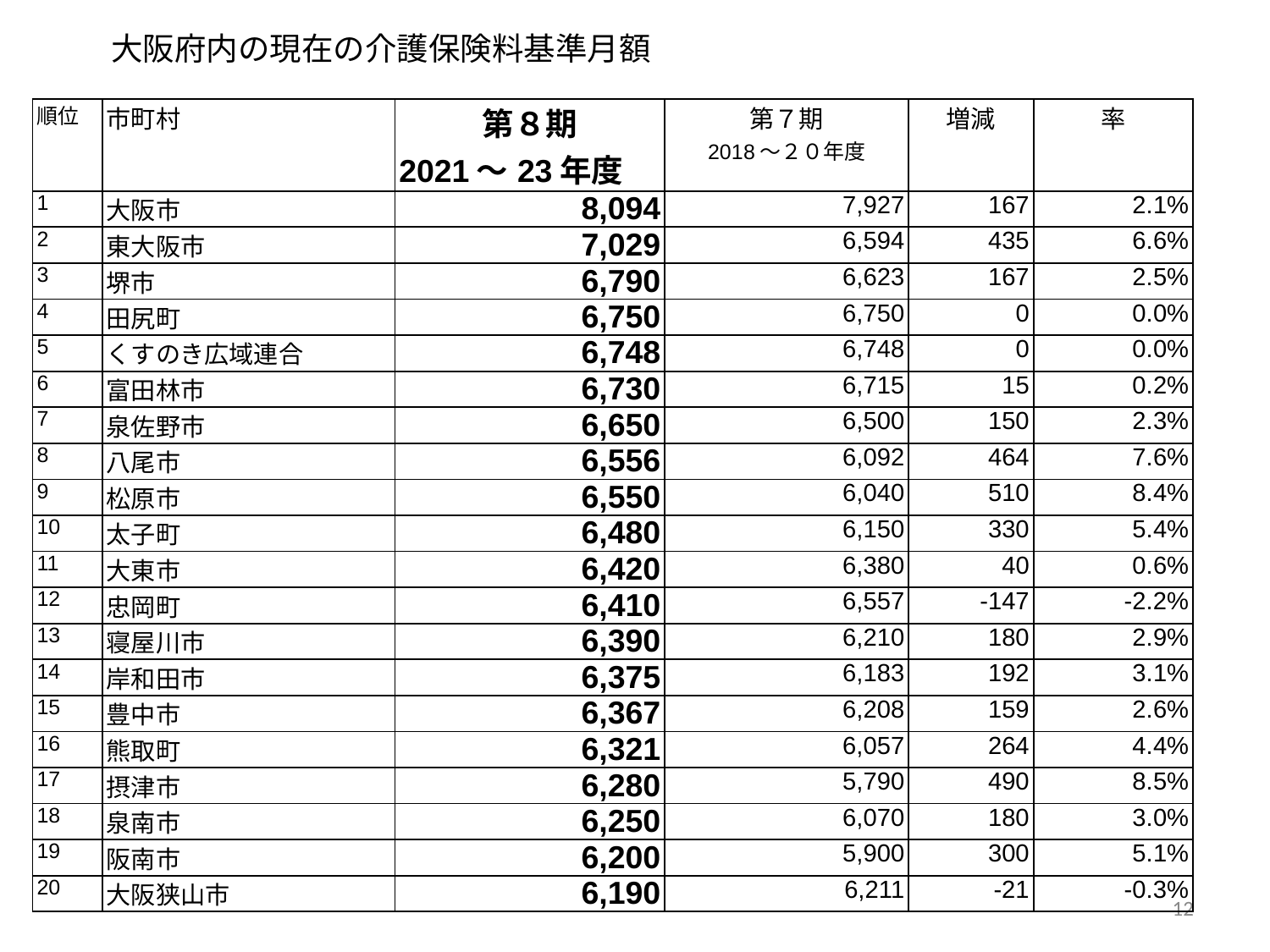

大阪府内の現在の介護保険料基準月額
| 順位 | 市町村 | 第８期 2021～23年度 | 第７期 2018～２０年度 | 増減 | 率 |
| --- | --- | --- | --- | --- | --- |
| 1 | 大阪市 | 8,094 | 7,927 | 167 | 2.1% |
| 2 | 東大阪市 | 7,029 | 6,594 | 435 | 6.6% |
| 3 | 堺市 | 6,790 | 6,623 | 167 | 2.5% |
| 4 | 田尻町 | 6,750 | 6,750 | 0 | 0.0% |
| 5 | くすのき広域連合 | 6,748 | 6,748 | 0 | 0.0% |
| 6 | 富田林市 | 6,730 | 6,715 | 15 | 0.2% |
| 7 | 泉佐野市 | 6,650 | 6,500 | 150 | 2.3% |
| 8 | 八尾市 | 6,556 | 6,092 | 464 | 7.6% |
| 9 | 松原市 | 6,550 | 6,040 | 510 | 8.4% |
| 10 | 太子町 | 6,480 | 6,150 | 330 | 5.4% |
| 11 | 大東市 | 6,420 | 6,380 | 40 | 0.6% |
| 12 | 忠岡町 | 6,410 | 6,557 | -147 | -2.2% |
| 13 | 寝屋川市 | 6,390 | 6,210 | 180 | 2.9% |
| 14 | 岸和田市 | 6,375 | 6,183 | 192 | 3.1% |
| 15 | 豊中市 | 6,367 | 6,208 | 159 | 2.6% |
| 16 | 熊取町 | 6,321 | 6,057 | 264 | 4.4% |
| 17 | 摂津市 | 6,280 | 5,790 | 490 | 8.5% |
| 18 | 泉南市 | 6,250 | 6,070 | 180 | 3.0% |
| 19 | 阪南市 | 6,200 | 5,900 | 300 | 5.1% |
| 20 | 大阪狭山市 | 6,190 | 6,211 | -21 | -0.3% |
12